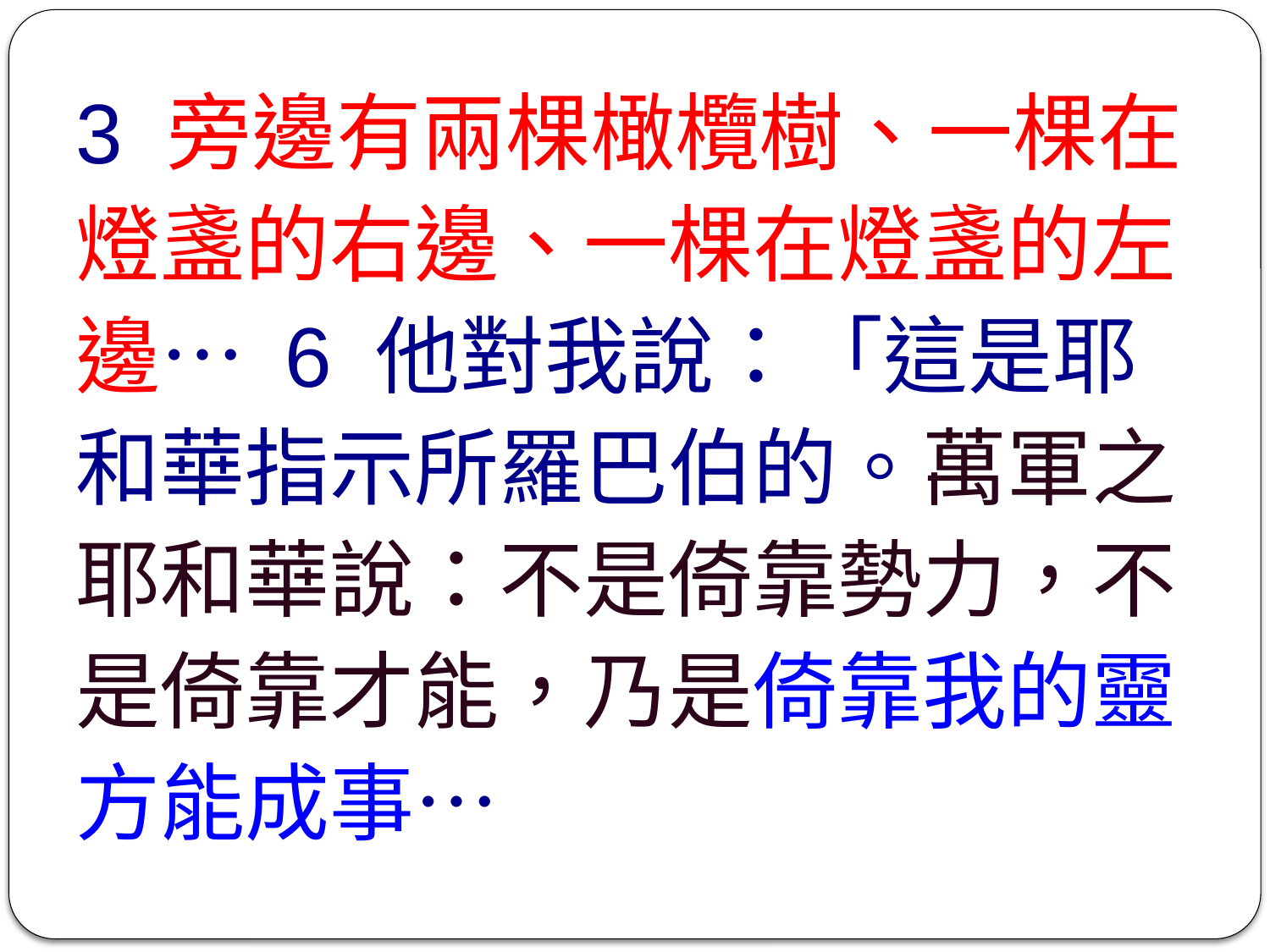

3 旁邊有兩棵橄欖樹、一棵在燈盞的右邊、一棵在燈盞的左邊… 6 他對我說：「這是耶和華指示所羅巴伯的。萬軍之耶和華說：不是倚靠勢力，不是倚靠才能，乃是倚靠我的靈方能成事…